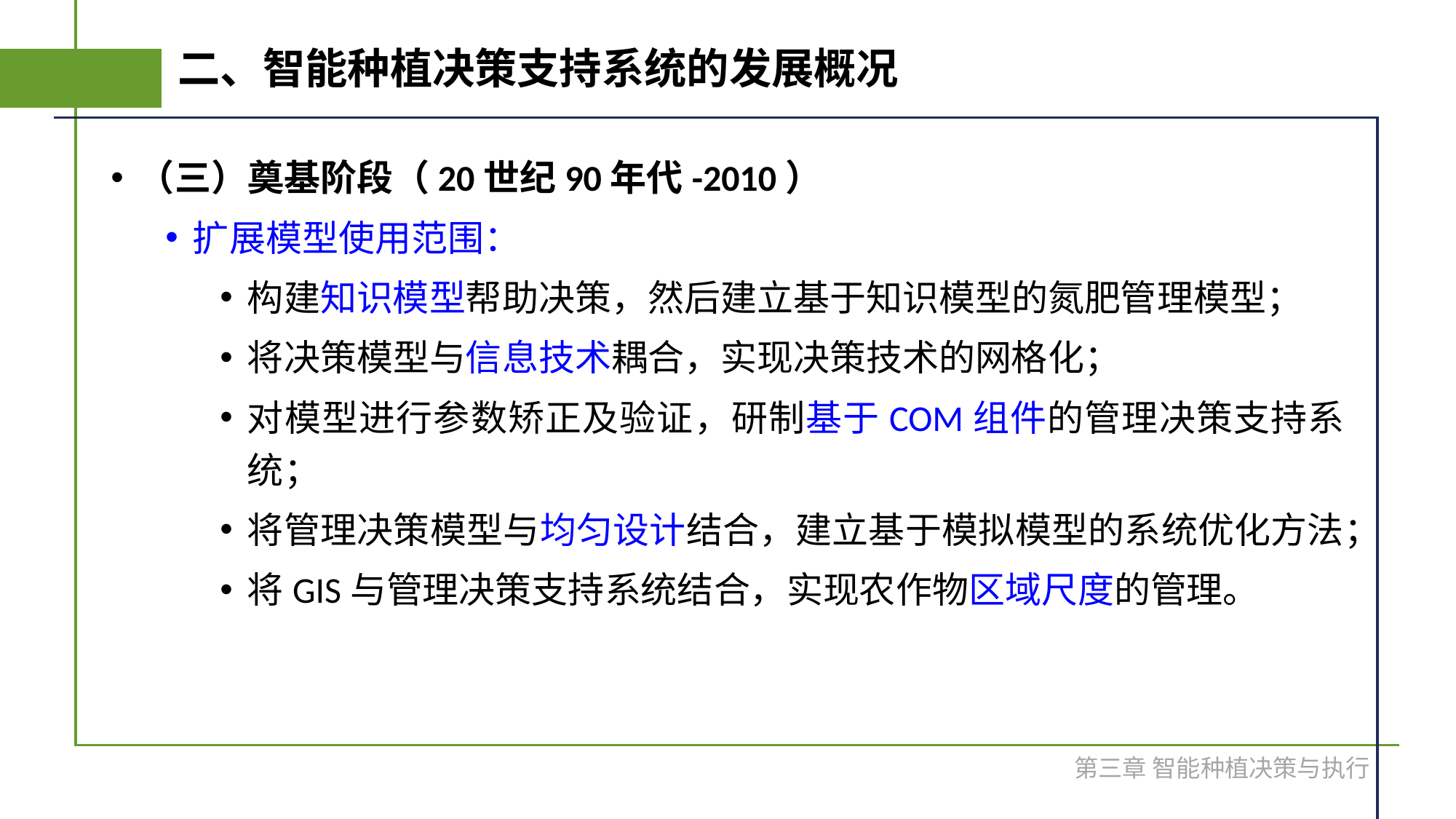

# 二、智能种植决策支持系统的发展概况
（三）奠基阶段（20世纪90年代-2010）
扩展模型使用范围：
构建知识模型帮助决策，然后建立基于知识模型的氮肥管理模型；
将决策模型与信息技术耦合，实现决策技术的网格化；
对模型进行参数矫正及验证，研制基于COM组件的管理决策支持系统；
将管理决策模型与均匀设计结合，建立基于模拟模型的系统优化方法；
将GIS与管理决策支持系统结合，实现农作物区域尺度的管理。
第三章 智能种植决策与执行